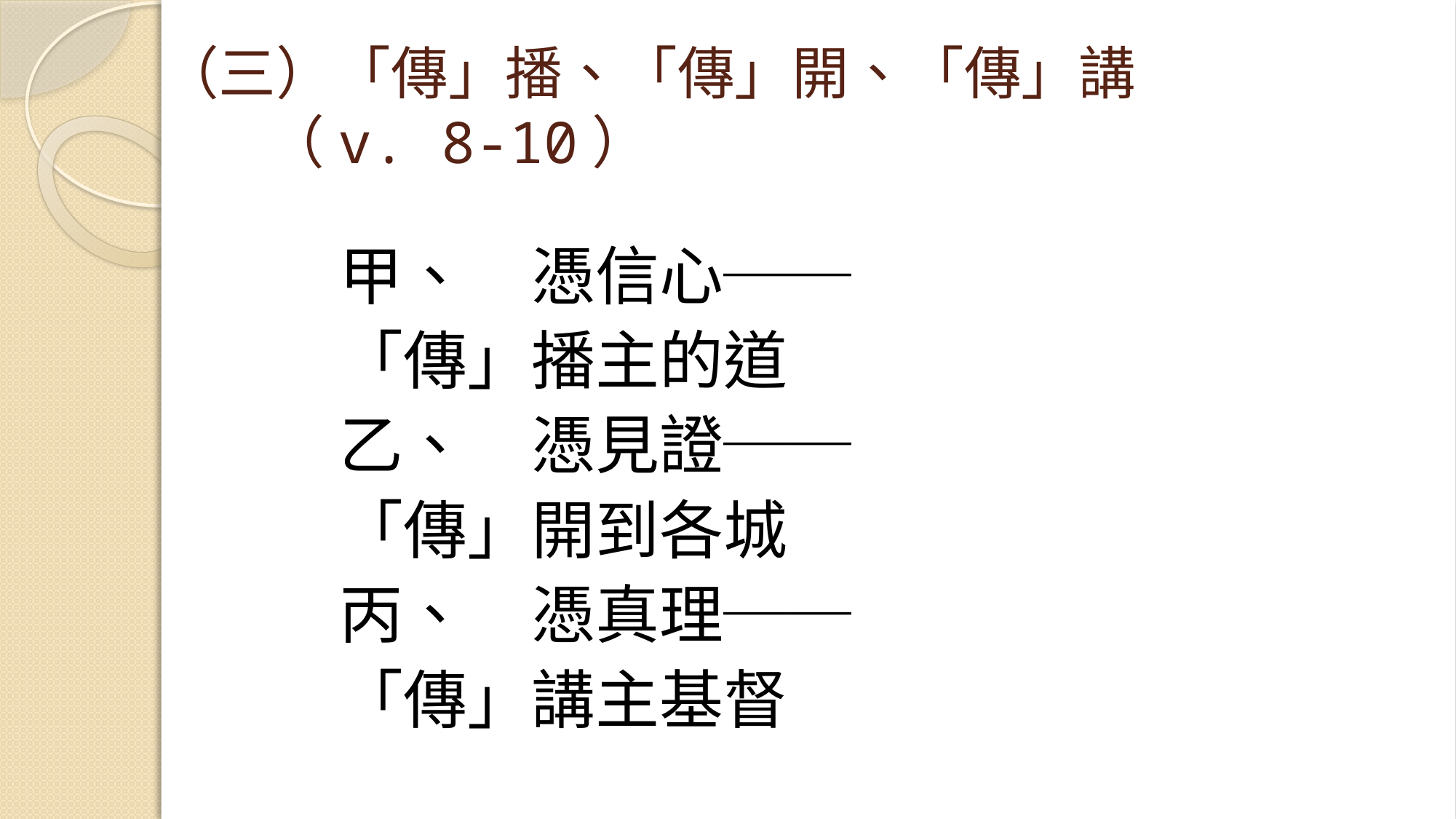

# （三）「傳」播、「傳」開、「傳」講							（v. 8-10）
甲、	憑信心──
		「傳」播主的道
乙、	憑見證──
		「傳」開到各城
丙、	憑真理──
		「傳」講主基督